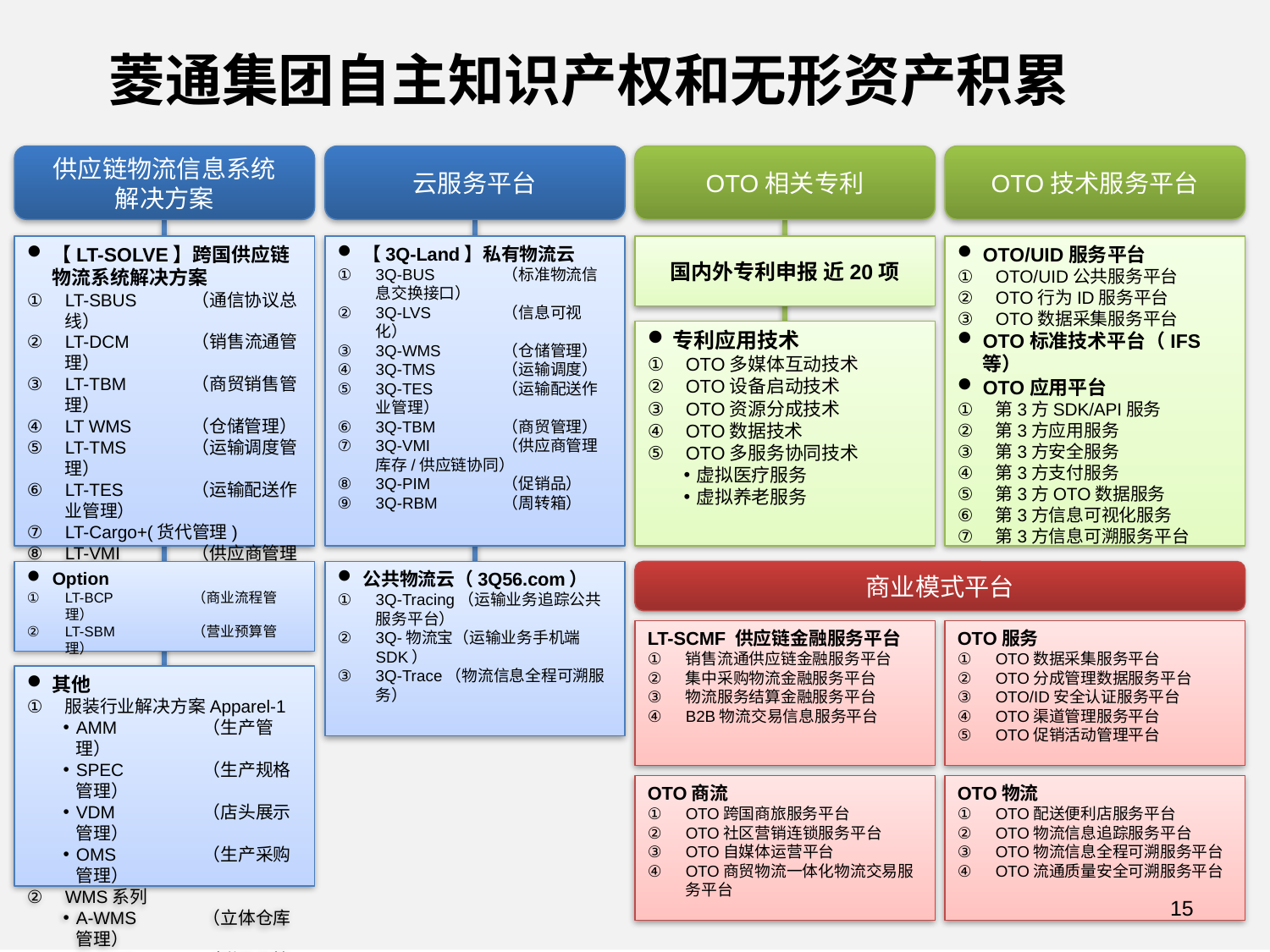

# 菱通集团自主知识产权和无形资产积累

供应链物流信息系统
解决方案
云服务平台
OTO相关专利
OTO技术服务平台
【LT-SOLVE】跨国供应链物流系统解决方案
LT-SBUS	（通信协议总线）
LT-DCM	（销售流通管理）
LT-TBM	（商贸销售管理）
LT WMS	（仓储管理）
LT-TMS	（运输调度管理）
LT-TES	（运输配送作业管理）
LT-Cargo+(货代管理)
LT-VMI	（供应商管理库存/供应链协同）
LT-PIM	（促销品管理）
【3Q-Land】私有物流云
3Q-BUS	（标准物流信息交换接口）
3Q-LVS	（信息可视化）
3Q-WMS	（仓储管理）
3Q-TMS	（运输调度）
3Q-TES	（运输配送作业管理）
3Q-TBM	（商贸管理）
3Q-VMI	（供应商管理库存/供应链协同）
3Q-PIM	（促销品）
3Q-RBM	（周转箱）
国内外专利申报 近20项
OTO/UID服务平台
OTO/UID公共服务平台
OTO行为ID服务平台
OTO数据采集服务平台
OTO标准技术平台（IFS等）
OTO应用平台
第3方SDK/API服务
第3方应用服务
第3方安全服务
第3方支付服务
第3方OTO数据服务
第3方信息可视化服务
第3方信息可溯服务平台

专利应用技术
OTO多媒体互动技术
OTO设备启动技术
OTO资源分成技术
OTO数据技术
OTO多服务协同技术
虚拟医疗服务
虚拟养老服务

Option
LT-BCP	（商业流程管理）
LT-SBM	（营业预算管理）
公共物流云（3Q56.com）
3Q-Tracing（运输业务追踪公共服务平台）
3Q-物流宝（运输业务手机端SDK）
3Q-Trace（物流信息全程可溯服务）
商业模式平台
LT-SCMF 供应链金融服务平台
销售流通供应链金融服务平台
集中采购物流金融服务平台
物流服务结算金融服务平台
B2B物流交易信息服务平台
OTO服务
OTO数据采集服务平台
OTO分成管理数据服务平台
OTO/ID安全认证服务平台
OTO渠道管理服务平台
OTO促销活动管理平台
其他
服装行业解决方案Apparel-1
AMM	（生产管理）
SPEC	（生产规格管理）
VDM	（店头展示管理）
OMS	（生产采购管理）
WMS系列
A-WMS	（立体仓库管理）
S-WMS	（附属品管理）
OTO商流
OTO跨国商旅服务平台
OTO社区营销连锁服务平台
OTO自媒体运营平台
OTO商贸物流一体化物流交易服务平台
OTO物流
OTO配送便利店服务平台
OTO物流信息追踪服务平台
OTO物流信息全程可溯服务平台
OTO流通质量安全可溯服务平台
15